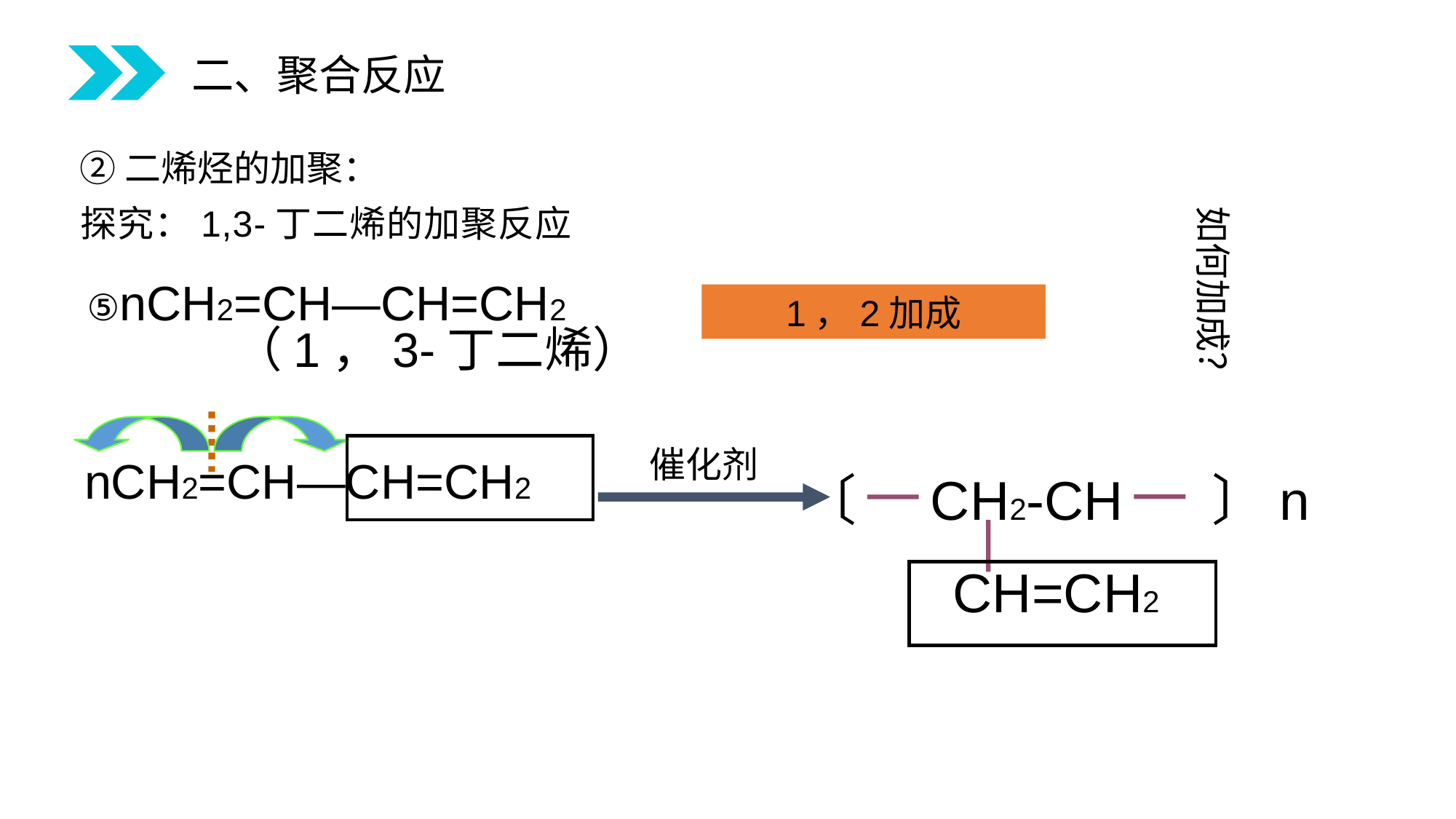

二、聚合反应
②二烯烃的加聚：
探究：1,3-丁二烯的加聚反应
如何加成？
⑤nCH2=CH—CH=CH2
        （1，3-丁二烯）
？
？
1，2加成

催化剂
nCH2=CH—CH=CH2
〔     CH2-CH     〕n
          CH=CH2